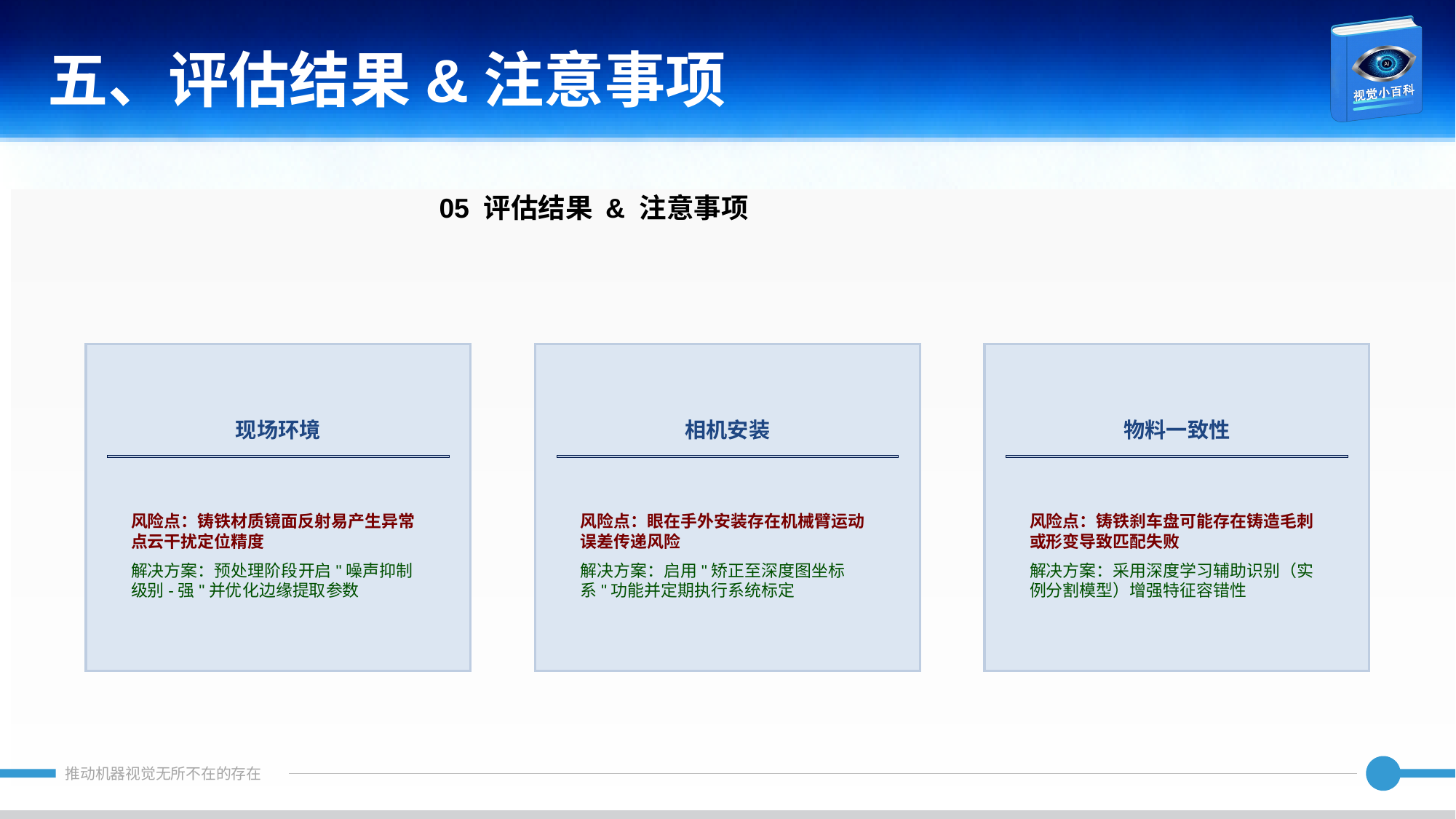

五、评估结果&注意事项

05 评估结果 & 注意事项

现场环境

相机安装

物料一致性

风险点：铸铁材质镜面反射易产生异常点云干扰定位精度
解决方案：预处理阶段开启"噪声抑制级别-强"并优化边缘提取参数

风险点：眼在手外安装存在机械臂运动误差传递风险
解决方案：启用"矫正至深度图坐标系"功能并定期执行系统标定

风险点：铸铁刹车盘可能存在铸造毛刺或形变导致匹配失败
解决方案：采用深度学习辅助识别（实例分割模型）增强特征容错性
11